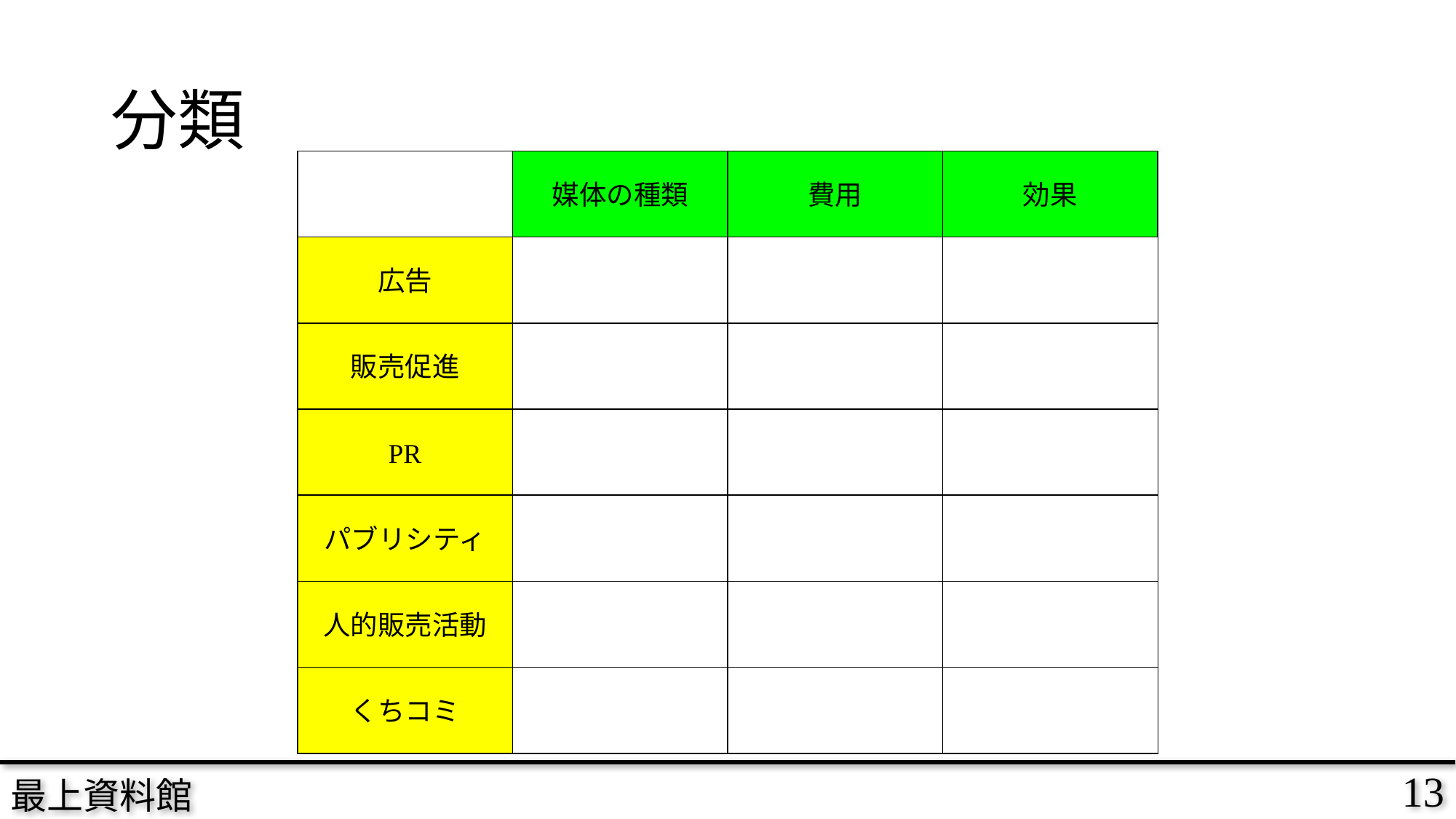

# 分類

媒体の種類
費用
効果
広告
非人的
有料
長・短
販売促進
人的・非人的
有料
短
PR
非人的
有料
長
パブリシティ
非人的
無料
長・短
人的販売活動
人的
有料
長・短
くちコミ
人的
無料
長・短